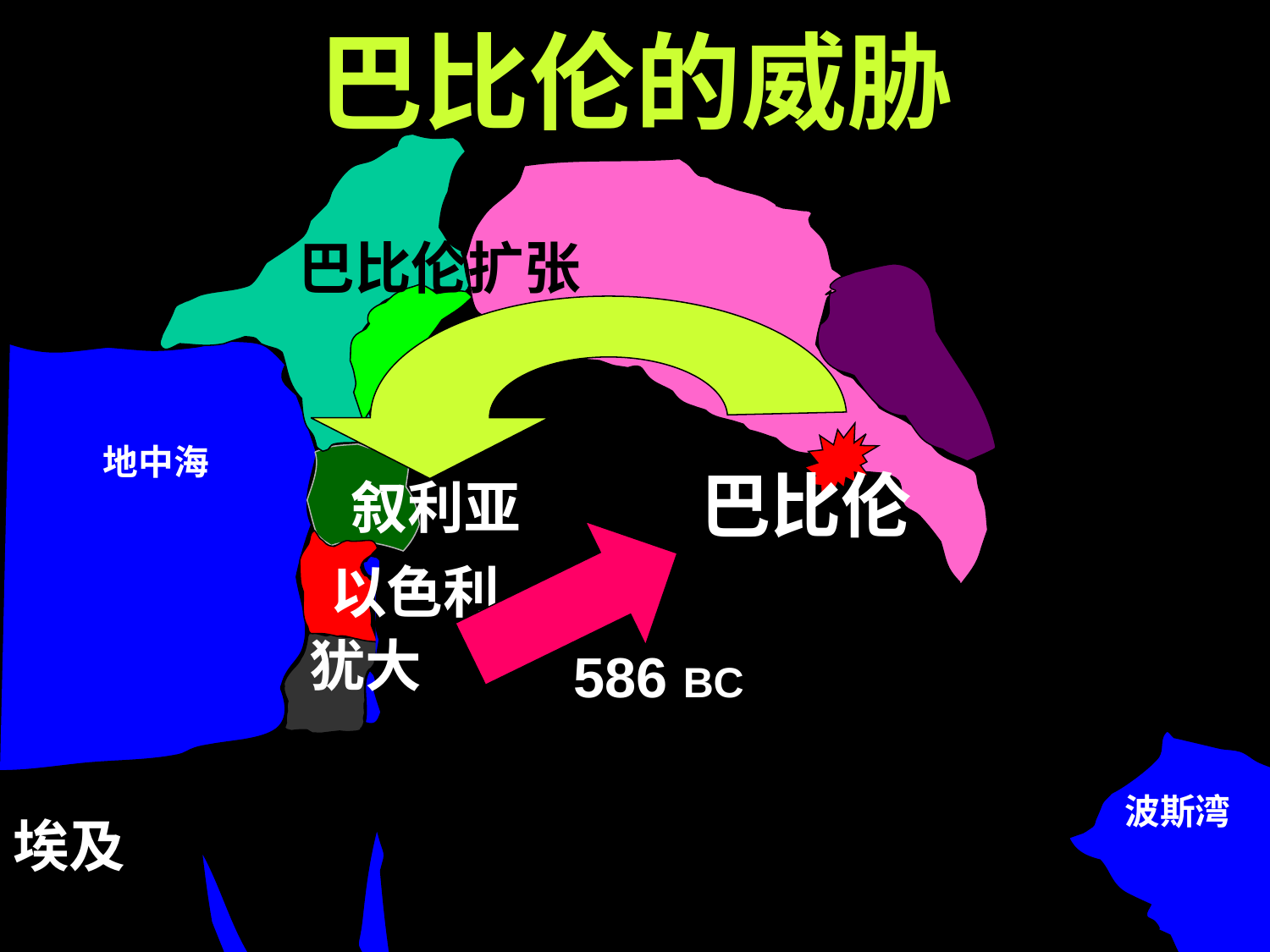

巴比伦的威胁

巴比伦扩张

地中海

巴比伦
叙利亚

以色利

犹大

586 BC

波斯湾
埃及